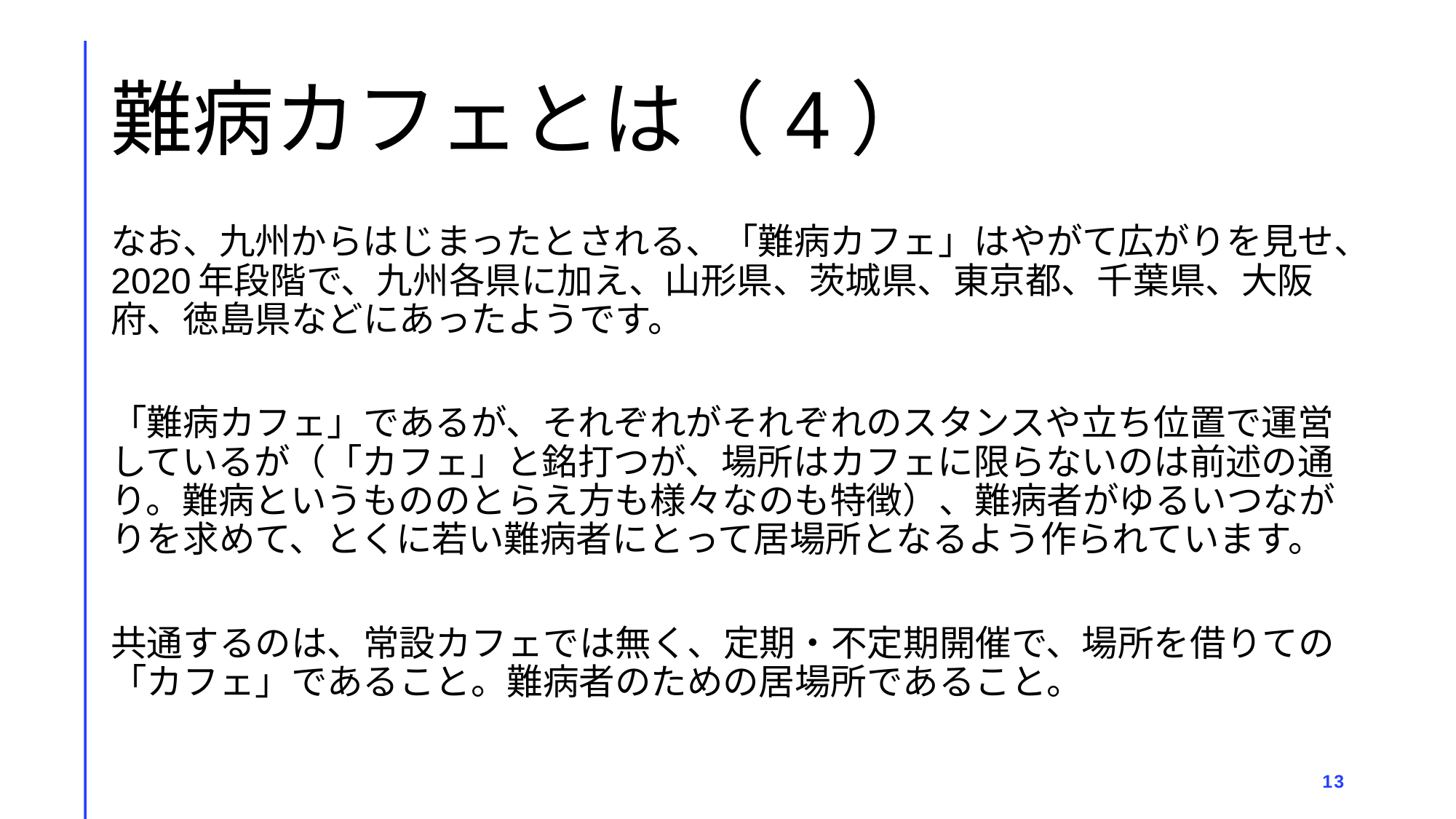

# 難病カフェとは（4）
なお、九州からはじまったとされる、「難病カフェ」はやがて広がりを見せ、2020年段階で、九州各県に加え、山形県、茨城県、東京都、千葉県、大阪府、徳島県などにあったようです。

「難病カフェ」であるが、それぞれがそれぞれのスタンスや立ち位置で運営しているが（「カフェ」と銘打つが、場所はカフェに限らないのは前述の通り。難病というもののとらえ方も様々なのも特徴）、難病者がゆるいつながりを求めて、とくに若い難病者にとって居場所となるよう作られています。

共通するのは、常設カフェでは無く、定期・不定期開催で、場所を借りての「カフェ」であること。難病者のための居場所であること。
13